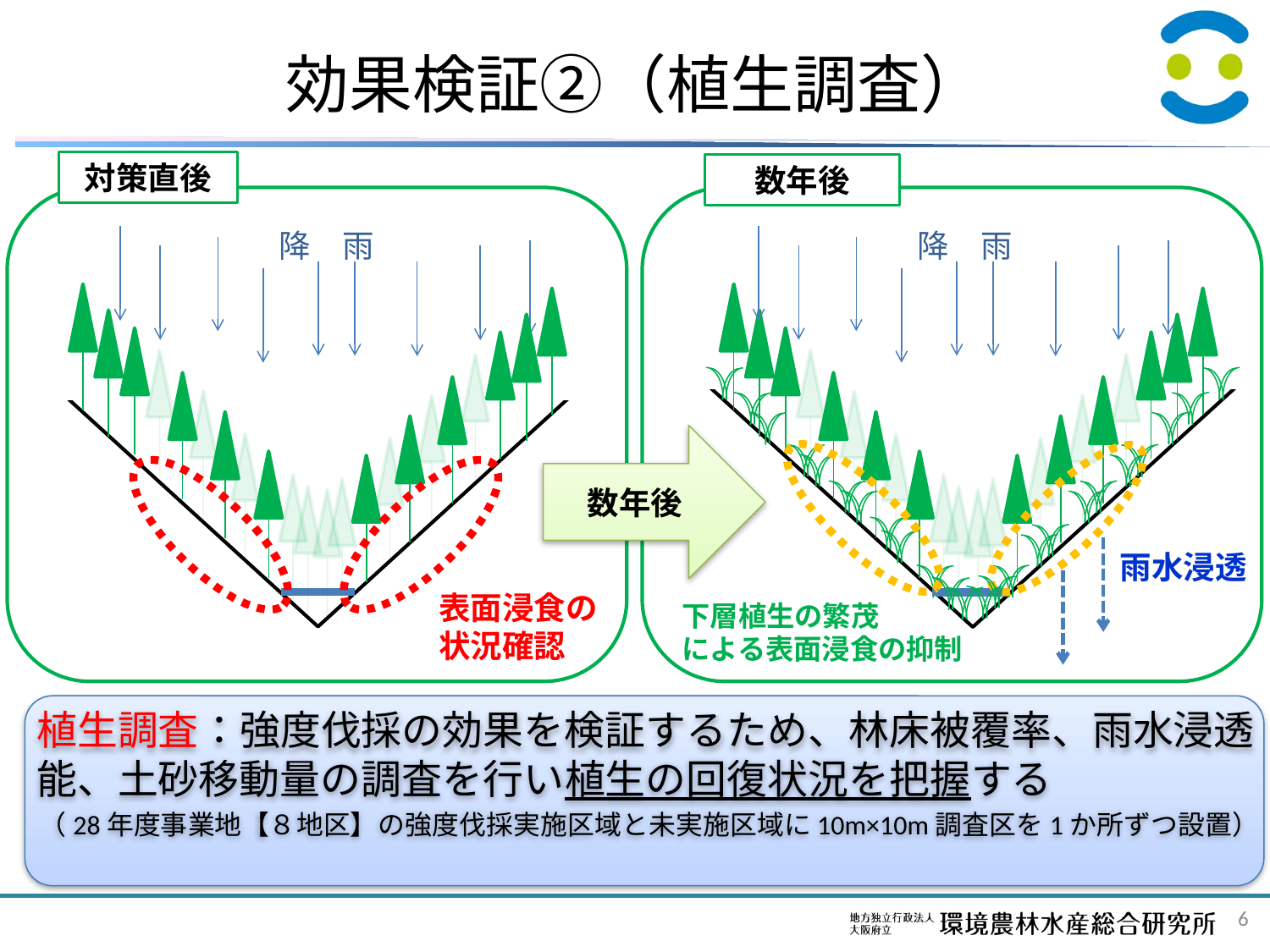

# 効果検証②（植生調査）
対策直後
数年後

降　雨
降　雨

数年後

雨水浸透

表面浸食の
状況確認

下層植生の繁茂
による表面浸食の抑制
植生調査：強度伐採の効果を検証するため、林床被覆率、雨水浸透能、土砂移動量の調査を行い植生の回復状況を把握する
（28年度事業地【８地区】の強度伐採実施区域と未実施区域に10m×10m調査区を1か所ずつ設置）

6